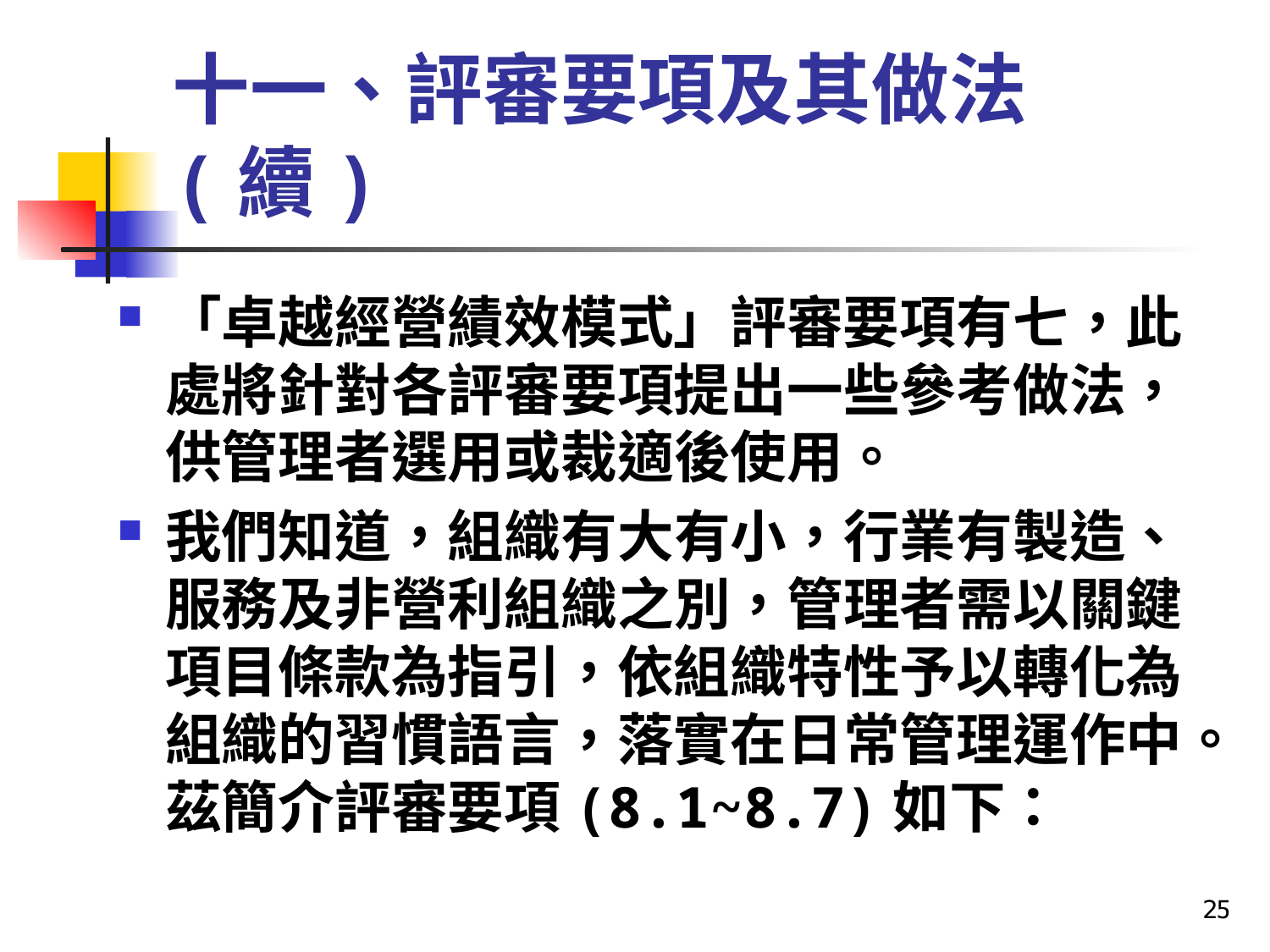

# 十一、評審要項及其做法(續)
「卓越經營績效模式」評審要項有七，此處將針對各評審要項提出一些參考做法，供管理者選用或裁適後使用。
我們知道，組織有大有小，行業有製造、服務及非營利組織之別，管理者需以關鍵項目條款為指引，依組織特性予以轉化為組織的習慣語言，落實在日常管理運作中。茲簡介評審要項(8.1~8.7)如下：

25